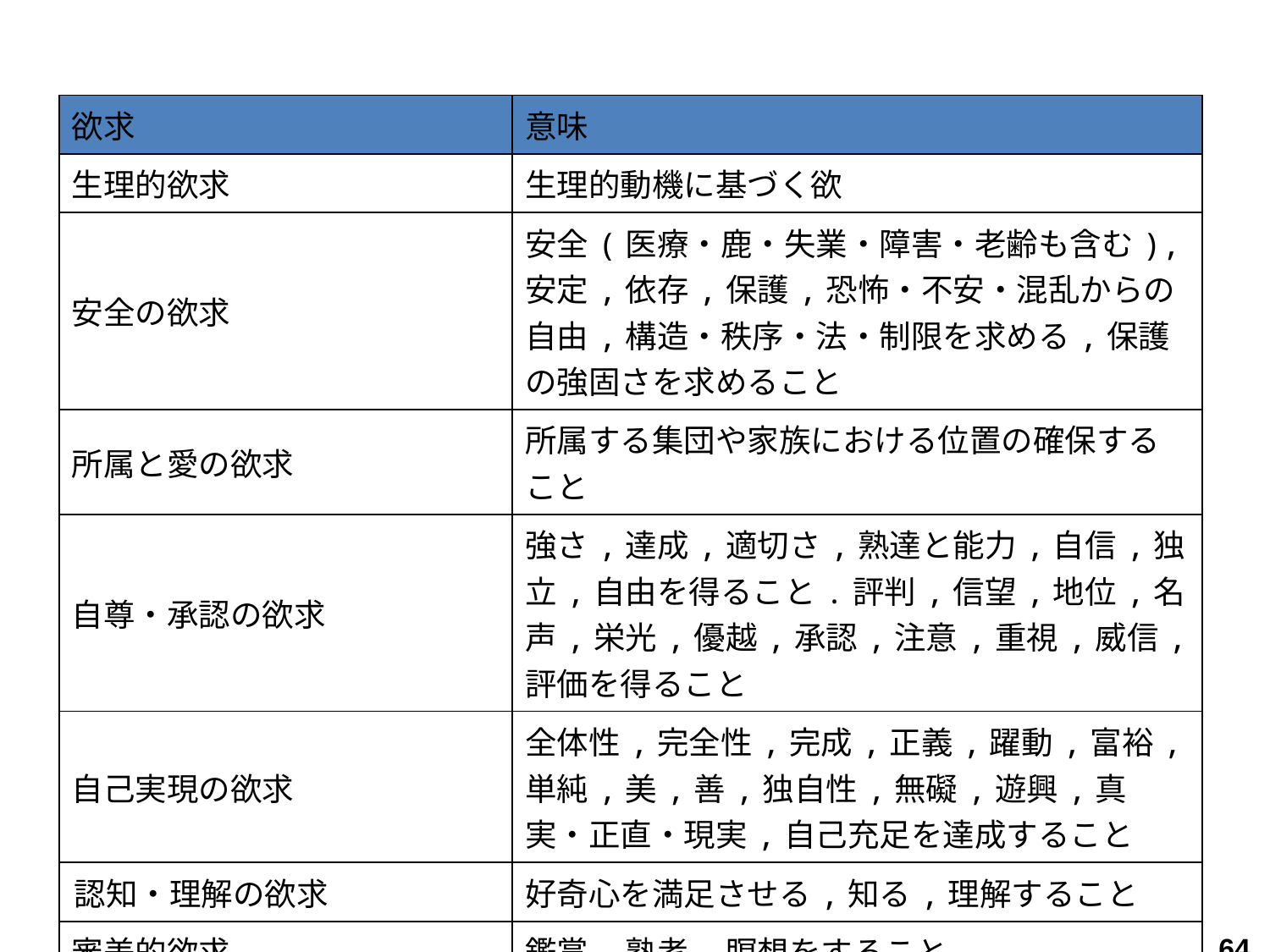

| 欲求 | 意味 |
| --- | --- |
| 生理的欲求 | 生理的動機に基づく欲 |
| 安全の欲求 | 安全(医療・鹿・失業・障害・老齢も含む),安定,依存,保護,恐怖・不安・混乱からの自由,構造・秩序・法・制限を求める,保護の強固さを求めること |
| 所属と愛の欲求 | 所属する集団や家族における位置の確保すること |
| 自尊・承認の欲求 | 強さ,達成,適切さ,熟達と能力,自信,独立,自由を得ること.評判,信望,地位,名声,栄光,優越,承認,注意,重視,威信,評価を得ること |
| 自己実現の欲求 | 全体性,完全性,完成,正義,躍動,富裕,単純,美,善,独自性,無礙,遊興,真実・正直・現実,自己充足を達成すること |
| 認知・理解の欲求 | 好奇心を満足させる,知る,理解すること |
| 審美的欲求 | 鑑賞,熟考,瞑想をすること |
64